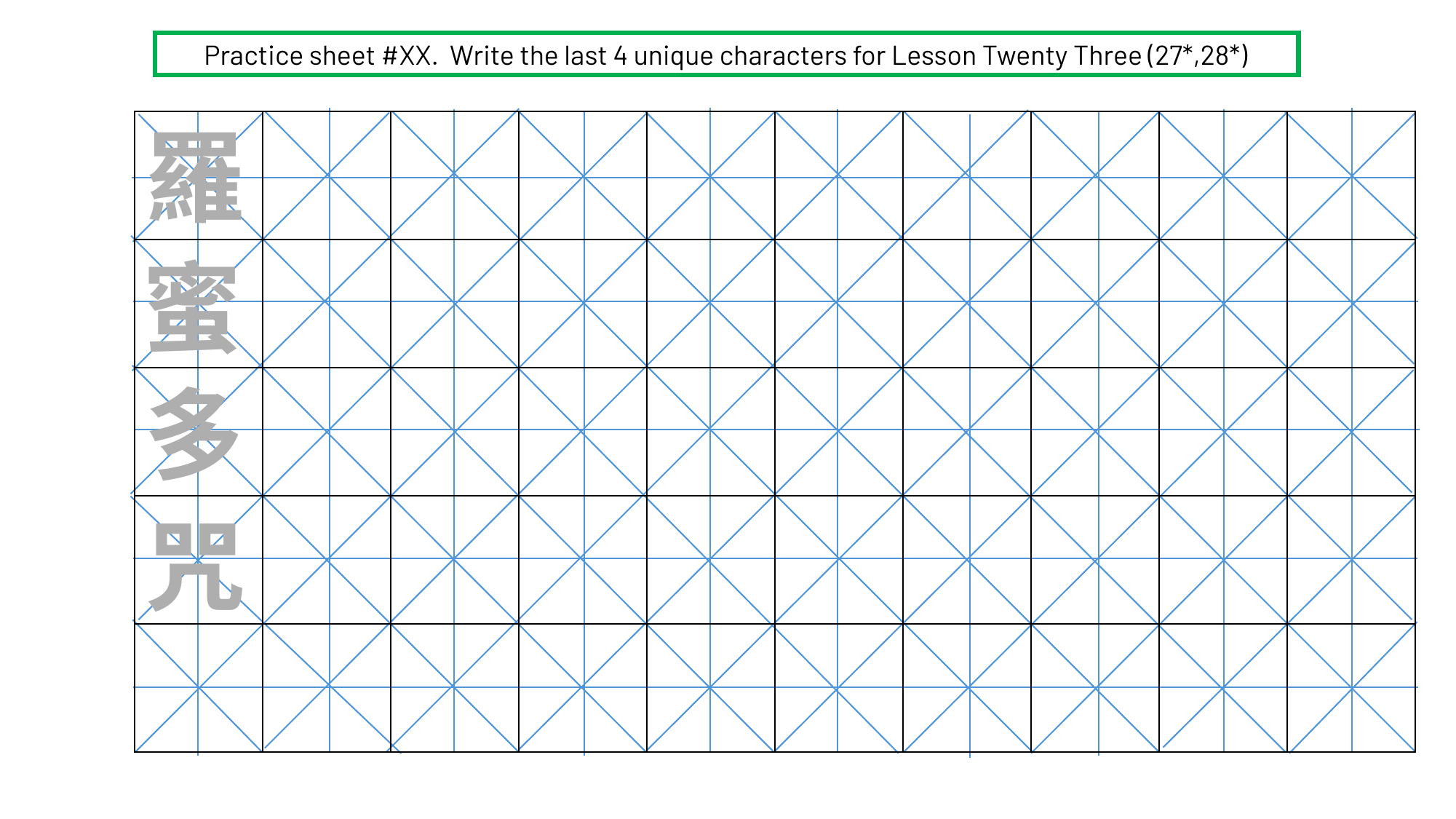

Practice sheet #XX.  Write the last 4 unique characters for Lesson Twenty Three (27*,28*)

羅
|  |  |  |  |  |  |  |  |  |  |
| --- | --- | --- | --- | --- | --- | --- | --- | --- | --- |
|  |  |  |  |  |  |  |  |  |  |
|  |  |  |  |  |  |  |  |  |  |
|  |  |  |  |  |  |  |  |  |  |
|  |  |  |  |  |  |  |  |  |  |

蜜
多
咒